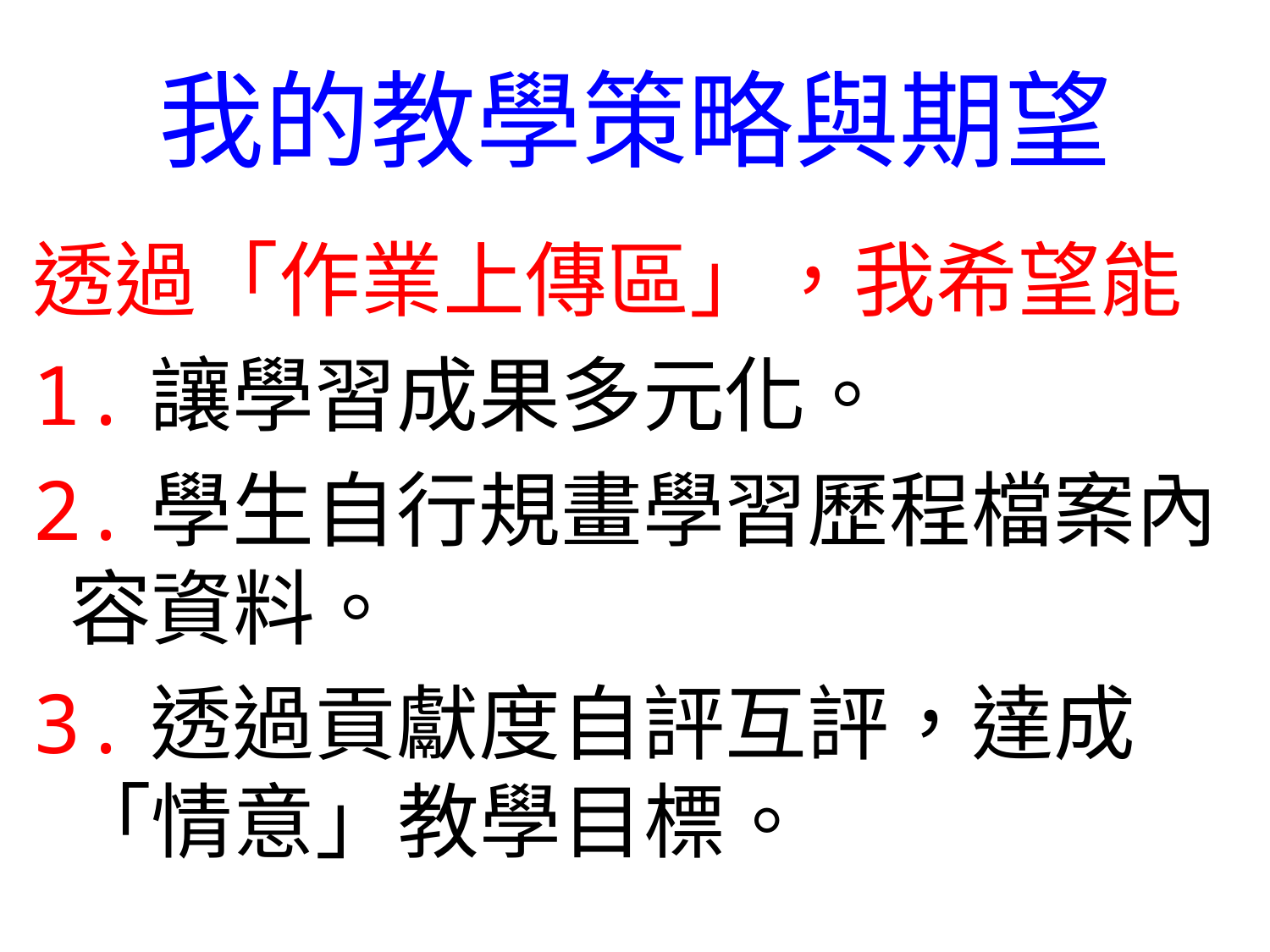

# 我的教學策略與期望
透過「作業上傳區」，我希望能
1.讓學習成果多元化。
2.學生自行規畫學習歷程檔案內
  容資料。
3.透過貢獻度自評互評，達成
  「情意」教學目標。